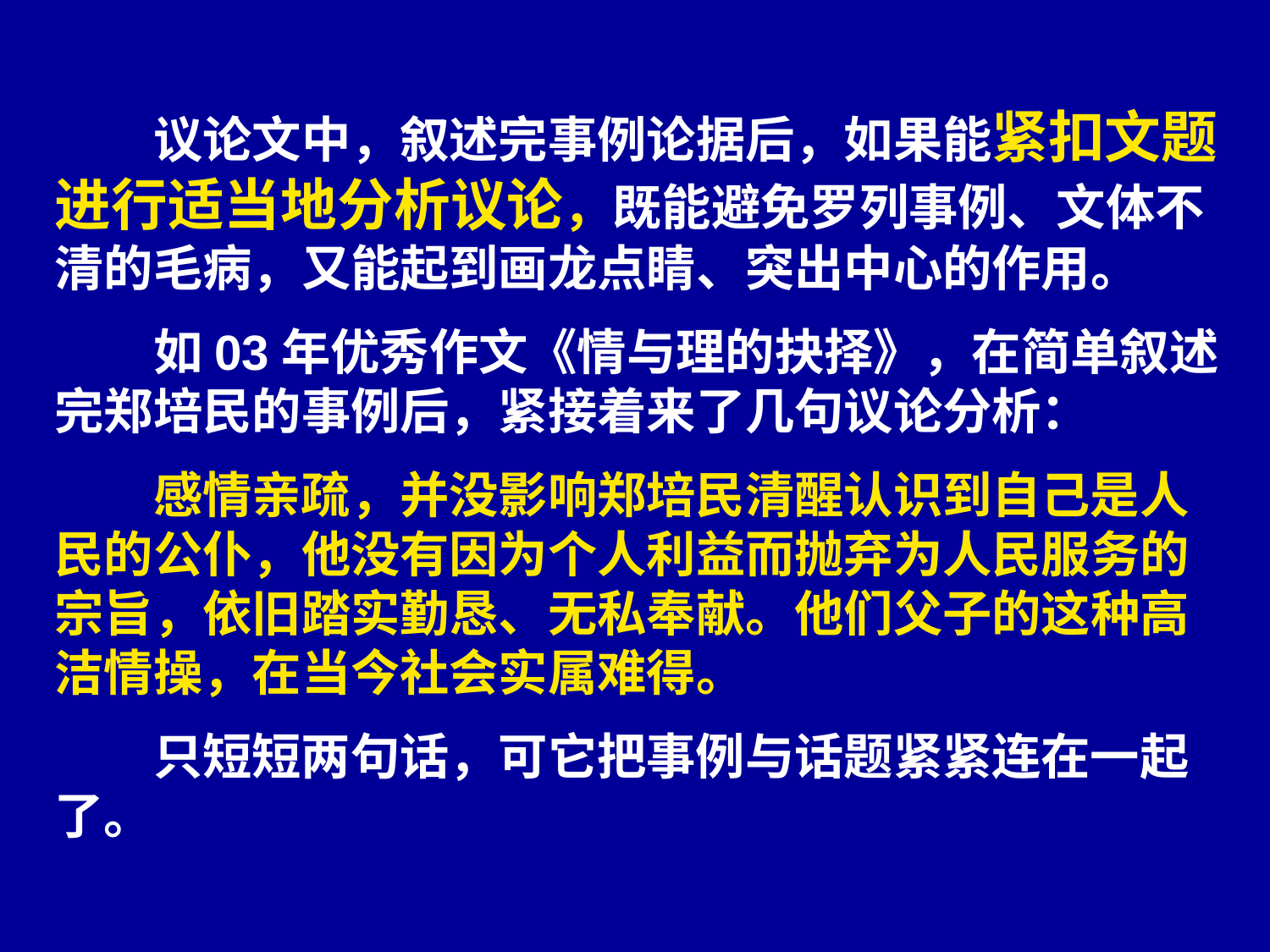

议论文中，叙述完事例论据后，如果能紧扣文题进行适当地分析议论，既能避免罗列事例、文体不清的毛病，又能起到画龙点睛、突出中心的作用。
　　如03年优秀作文《情与理的抉择》，在简单叙述完郑培民的事例后，紧接着来了几句议论分析：
　　感情亲疏，并没影响郑培民清醒认识到自己是人民的公仆，他没有因为个人利益而抛弃为人民服务的宗旨，依旧踏实勤恳、无私奉献。他们父子的这种高洁情操，在当今社会实属难得。
　　只短短两句话，可它把事例与话题紧紧连在一起了。